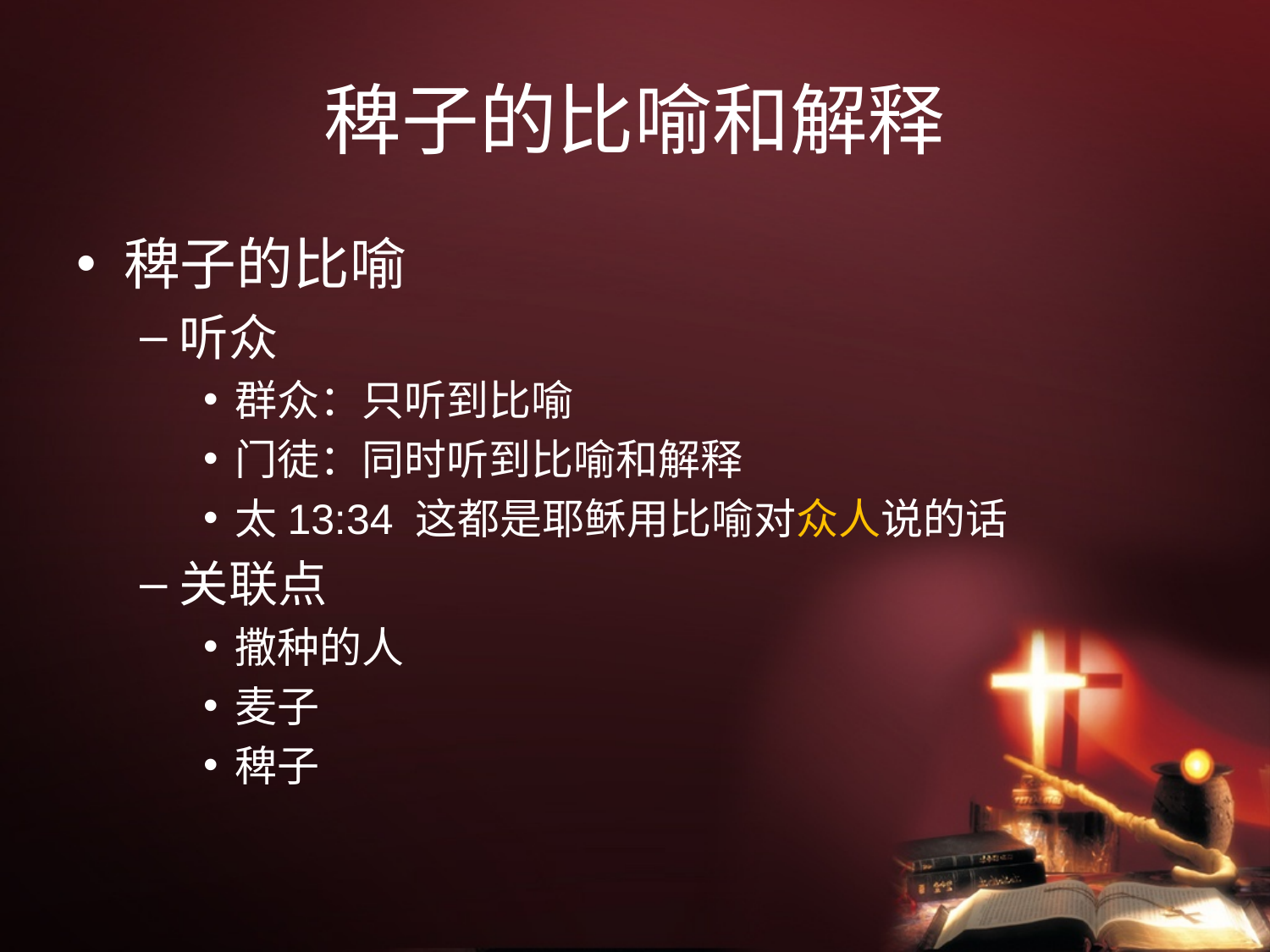

# 稗子的比喻和解释
稗子的比喻
听众
群众：只听到比喻
门徒：同时听到比喻和解释
太13:34 这都是耶稣用比喻对众人说的话
关联点
撒种的人
麦子
稗子